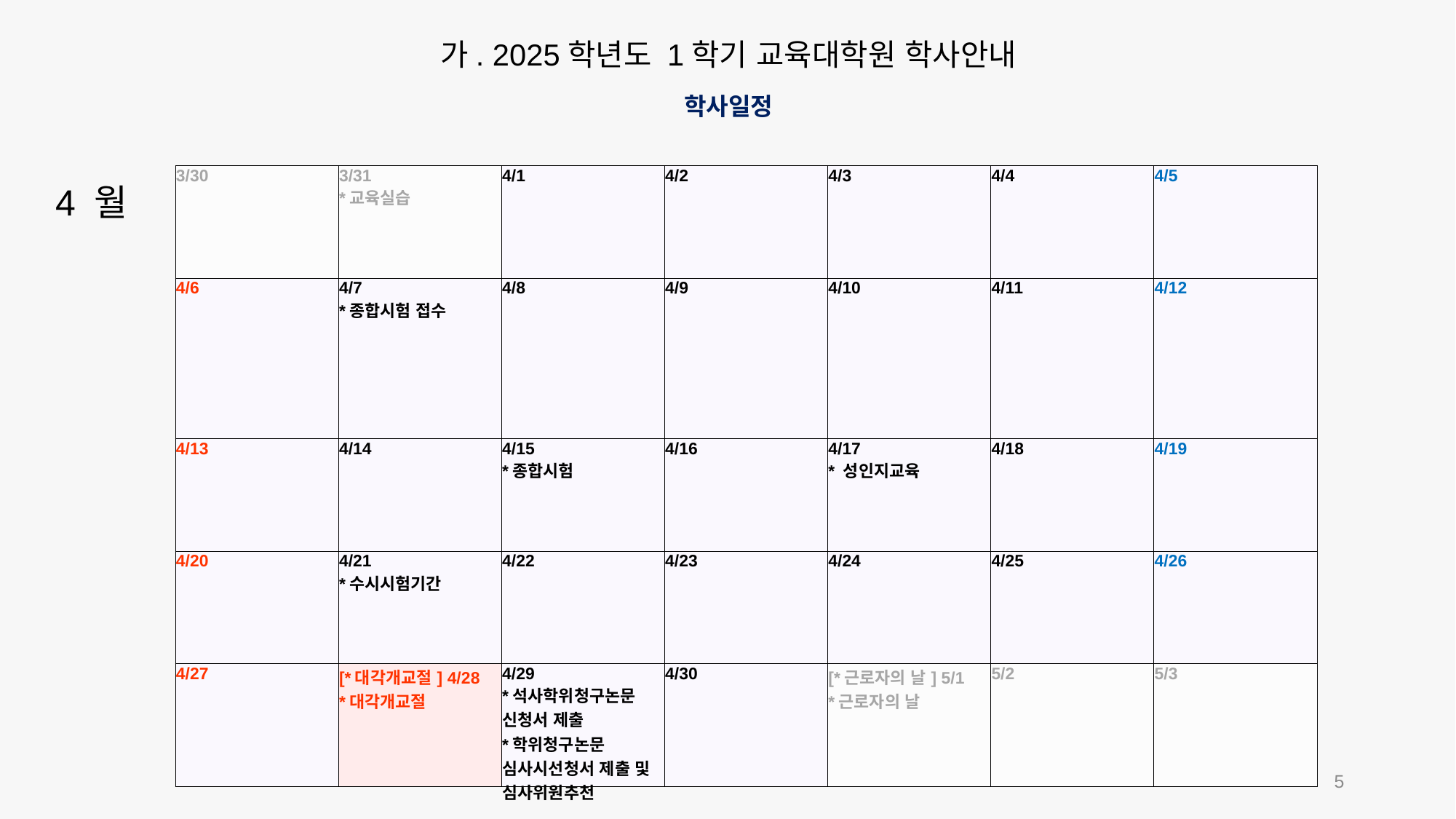

가. 2025학년도 1학기 교육대학원 학사안내
학사일정
| 3/30 | 3/31 \*교육실습 | 4/1 | 4/2 | 4/3 | 4/4 | 4/5 |
| --- | --- | --- | --- | --- | --- | --- |
| 4/6 | 4/7 \*종합시험 접수 | 4/8 | 4/9 | 4/10 | 4/11 | 4/12 |
| 4/13 | 4/14 | 4/15 \*종합시험 | 4/16 | 4/17 \* 성인지교육 | 4/18 | 4/19 |
| 4/20 | 4/21 \*수시시험기간 | 4/22 | 4/23 | 4/24 | 4/25 | 4/26 |
| 4/27 | [\*대각개교절] 4/28 \*대각개교절 | 4/29 \*석사학위청구논문 신청서 제출 \*학위청구논문 심사시선청서 제출 및 심사위원추천 | 4/30 | [\*근로자의 날] 5/1 \*근로자의 날 | 5/2 | 5/3 |
4 월
5